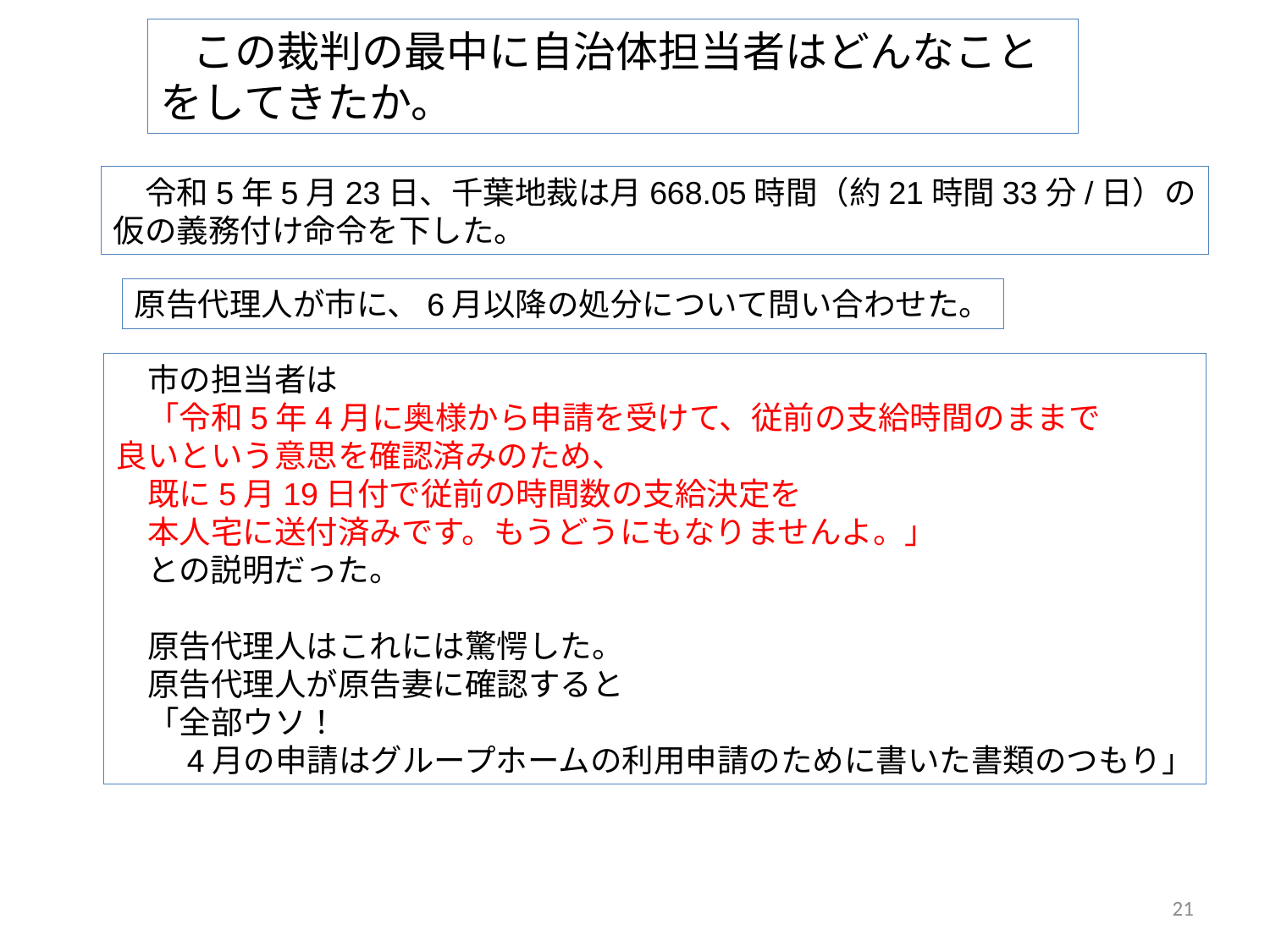

この裁判の最中に自治体担当者はどんなことをしてきたか。
　令和5年5月23日、千葉地裁は月668.05時間（約21時間33分/日）の
仮の義務付け命令を下した。
原告代理人が市に、6月以降の処分について問い合わせた。
　市の担当者は
　「令和5年4月に奥様から申請を受けて、従前の支給時間のままで
良いという意思を確認済みのため、
　既に5月19日付で従前の時間数の支給決定を
　本人宅に送付済みです。もうどうにもなりませんよ。」
　との説明だった。

　原告代理人はこれには驚愕した。
　原告代理人が原告妻に確認すると
　「全部ウソ！
　　4月の申請はグループホームの利用申請のために書いた書類のつもり」
21